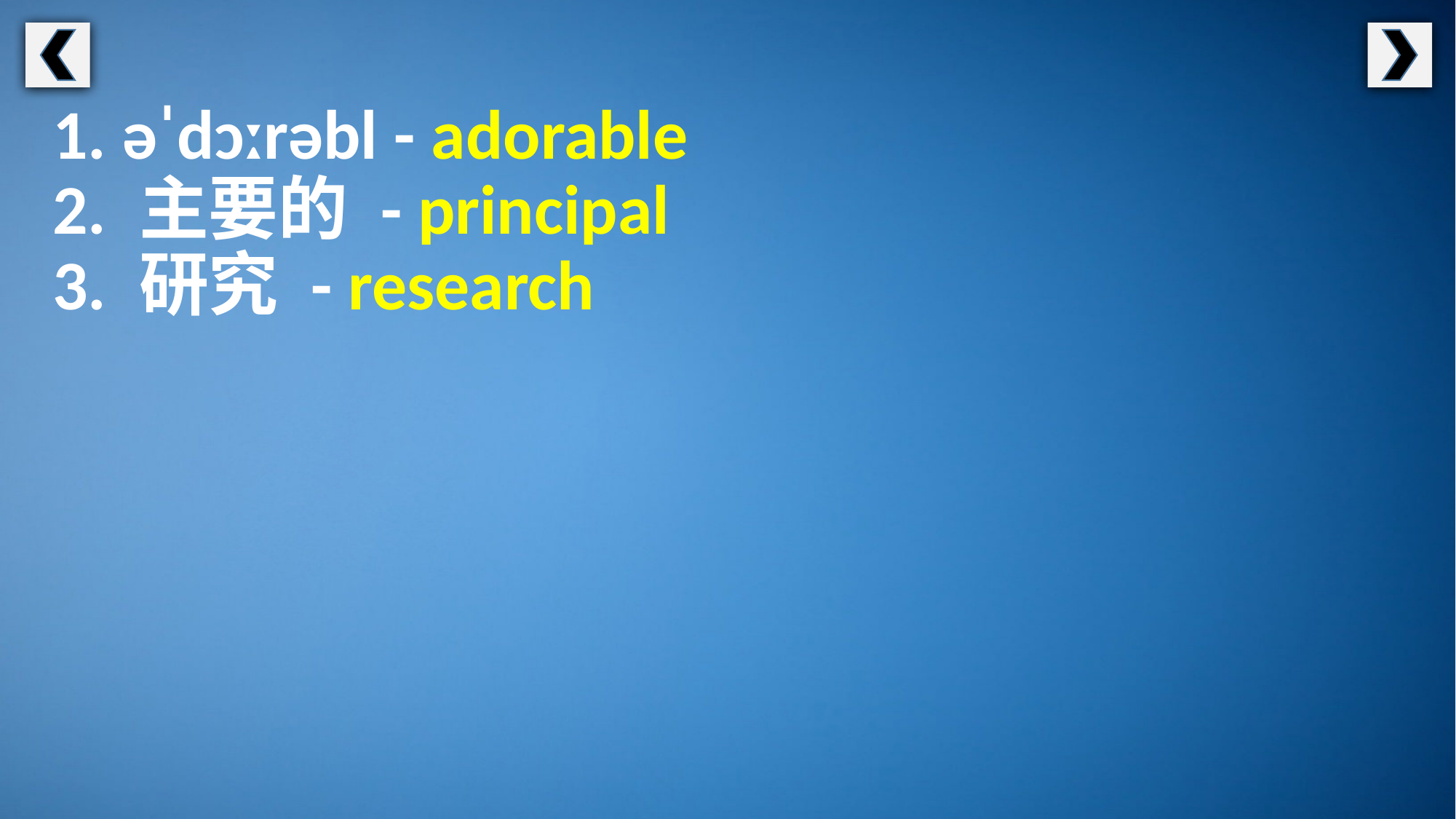

1. əˈdɔːrəbl - adorable
2. 主要的 - principal
3. 研究 - research